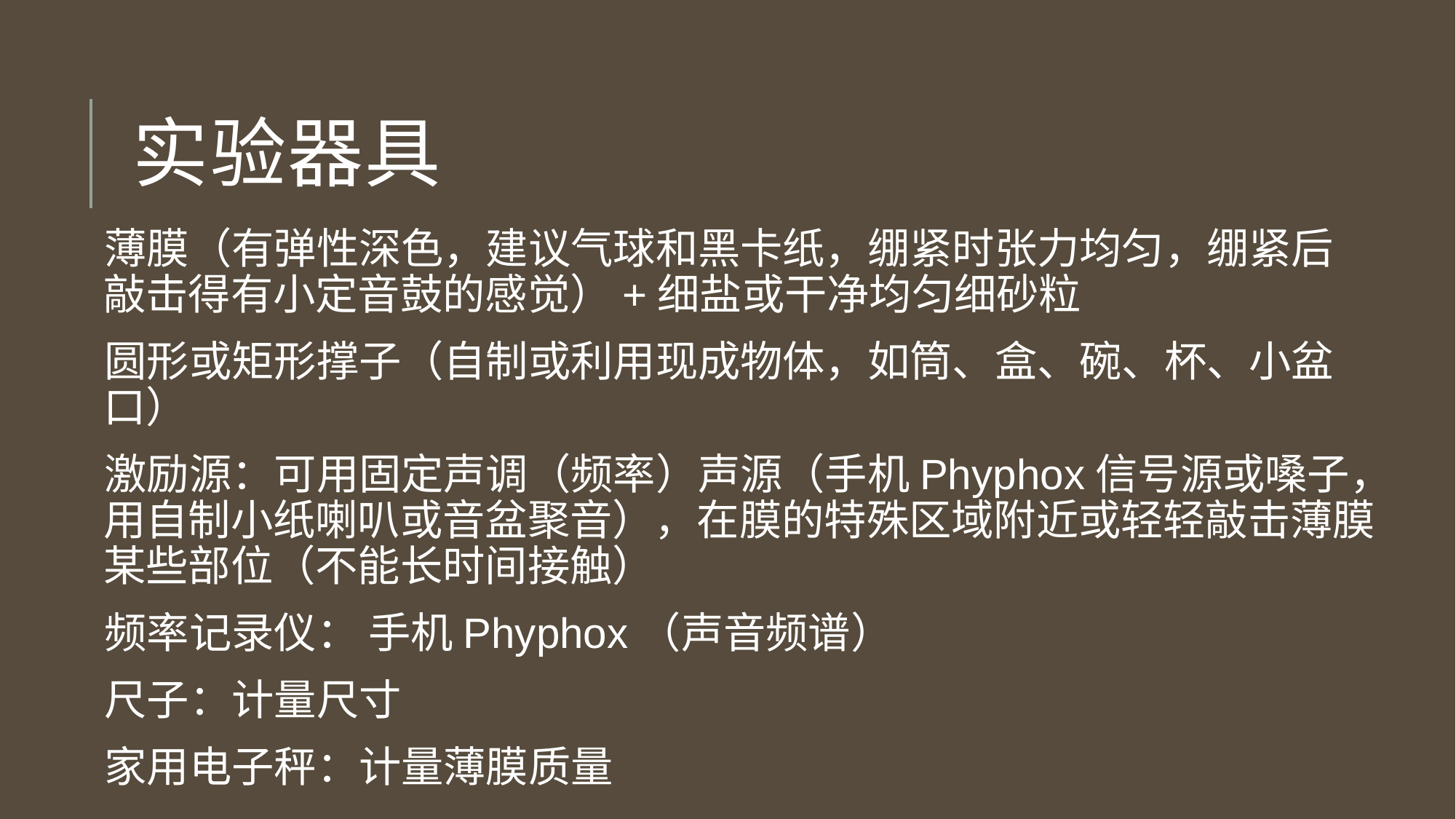

# 实验器具
薄膜（有弹性深色，建议气球和黑卡纸，绷紧时张力均匀，绷紧后敲击得有小定音鼓的感觉）+细盐或干净均匀细砂粒
圆形或矩形撑子（自制或利用现成物体，如筒、盒、碗、杯、小盆口）
激励源：可用固定声调（频率）声源（手机Phyphox信号源或嗓子，用自制小纸喇叭或音盆聚音），在膜的特殊区域附近或轻轻敲击薄膜某些部位（不能长时间接触）
频率记录仪： 手机Phyphox（声音频谱）
尺子：计量尺寸
家用电子秤：计量薄膜质量